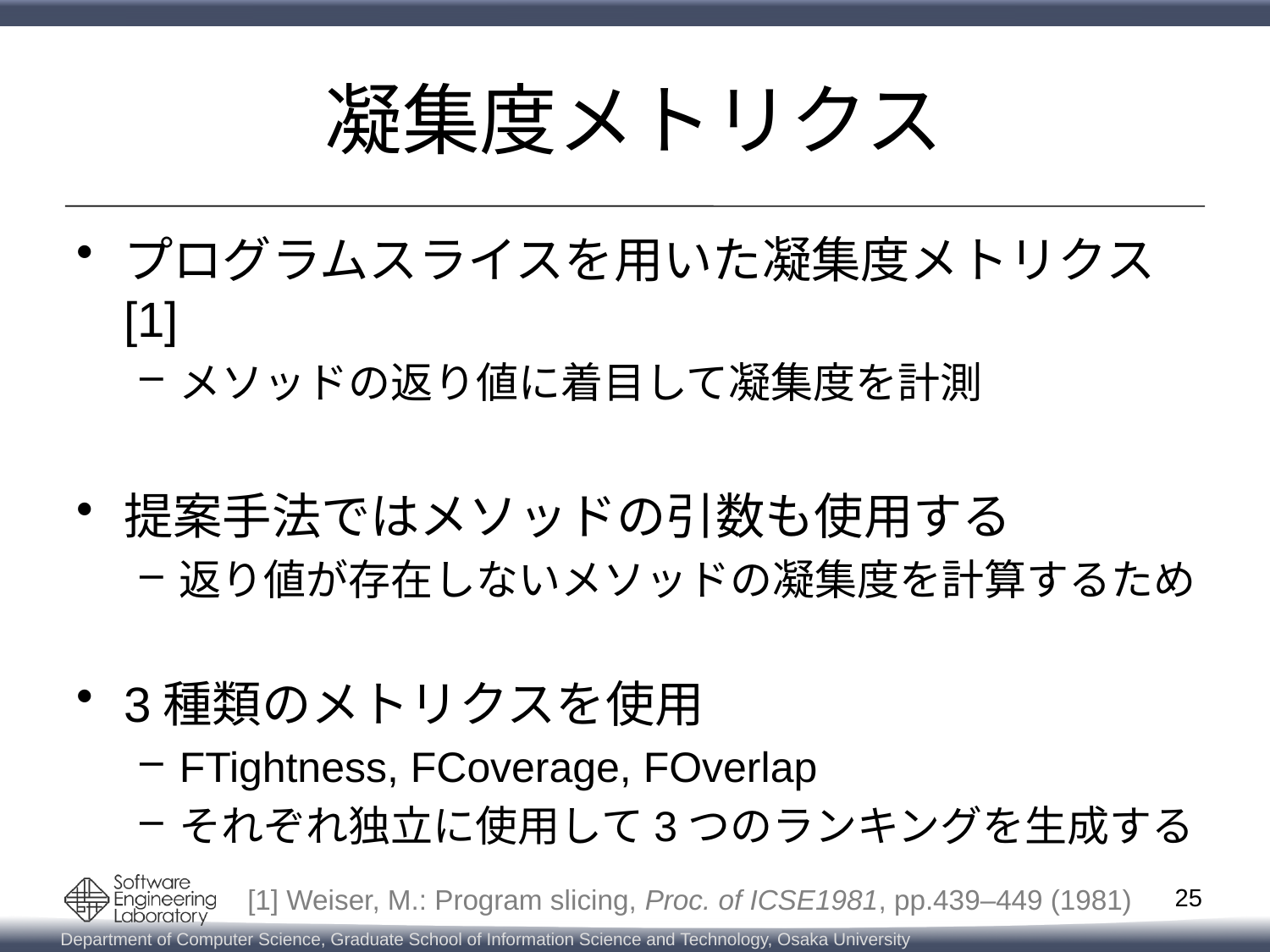

# 凝集度メトリクス
プログラムスライスを用いた凝集度メトリクス [1]
メソッドの返り値に着目して凝集度を計測

提案手法ではメソッドの引数も使用する
返り値が存在しないメソッドの凝集度を計算するため

3種類のメトリクスを使用
FTightness, FCoverage, FOverlap
それぞれ独立に使用して3つのランキングを生成する
25
[1] Weiser, M.: Program slicing, Proc. of ICSE1981, pp.439–449 (1981)